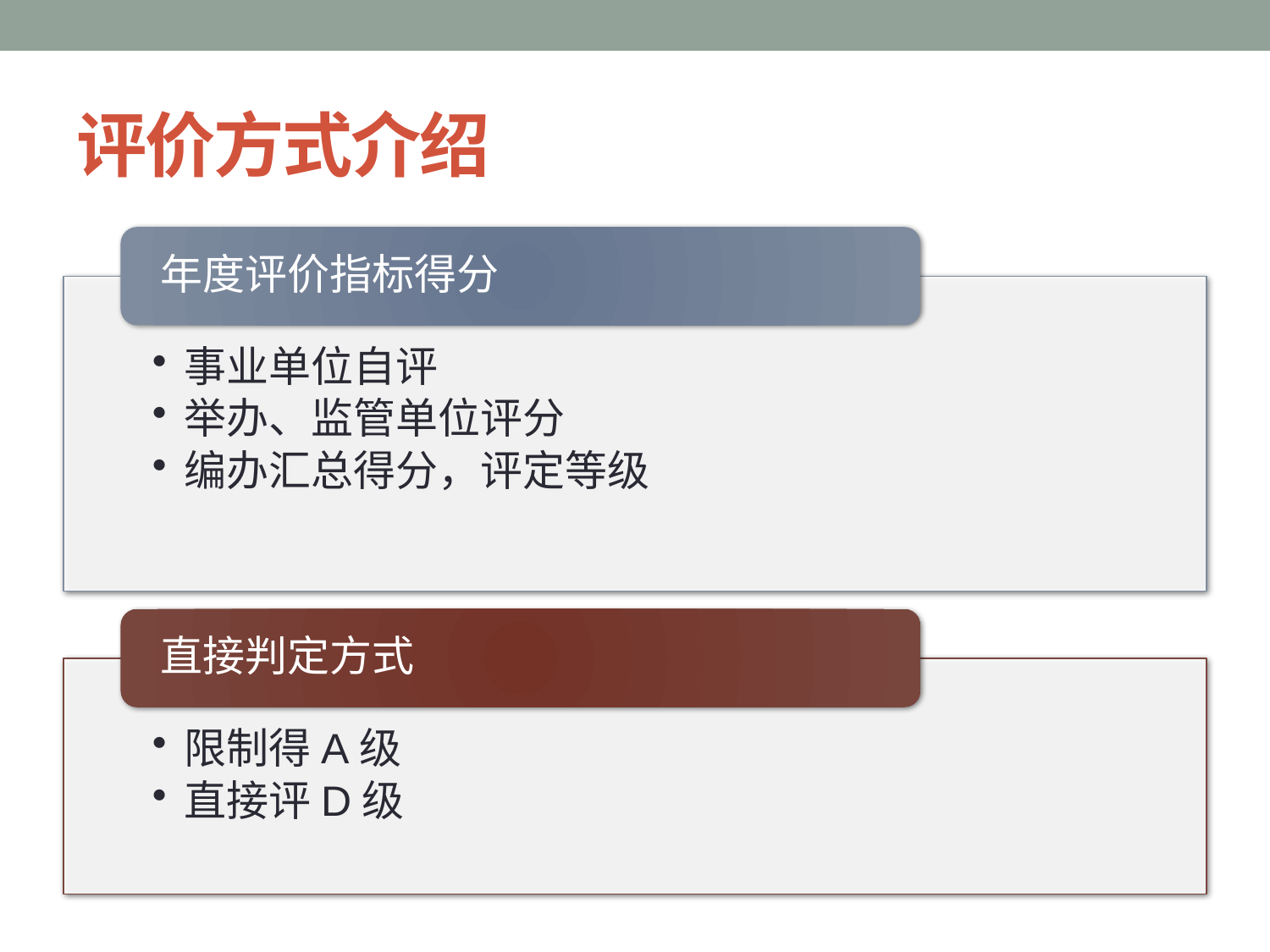

# 评价方式介绍
事业单位自评
举办、监管单位评分
编办汇总得分，评定等级
年度评价指标得分
限制得A级
直接评D级
直接判定方式